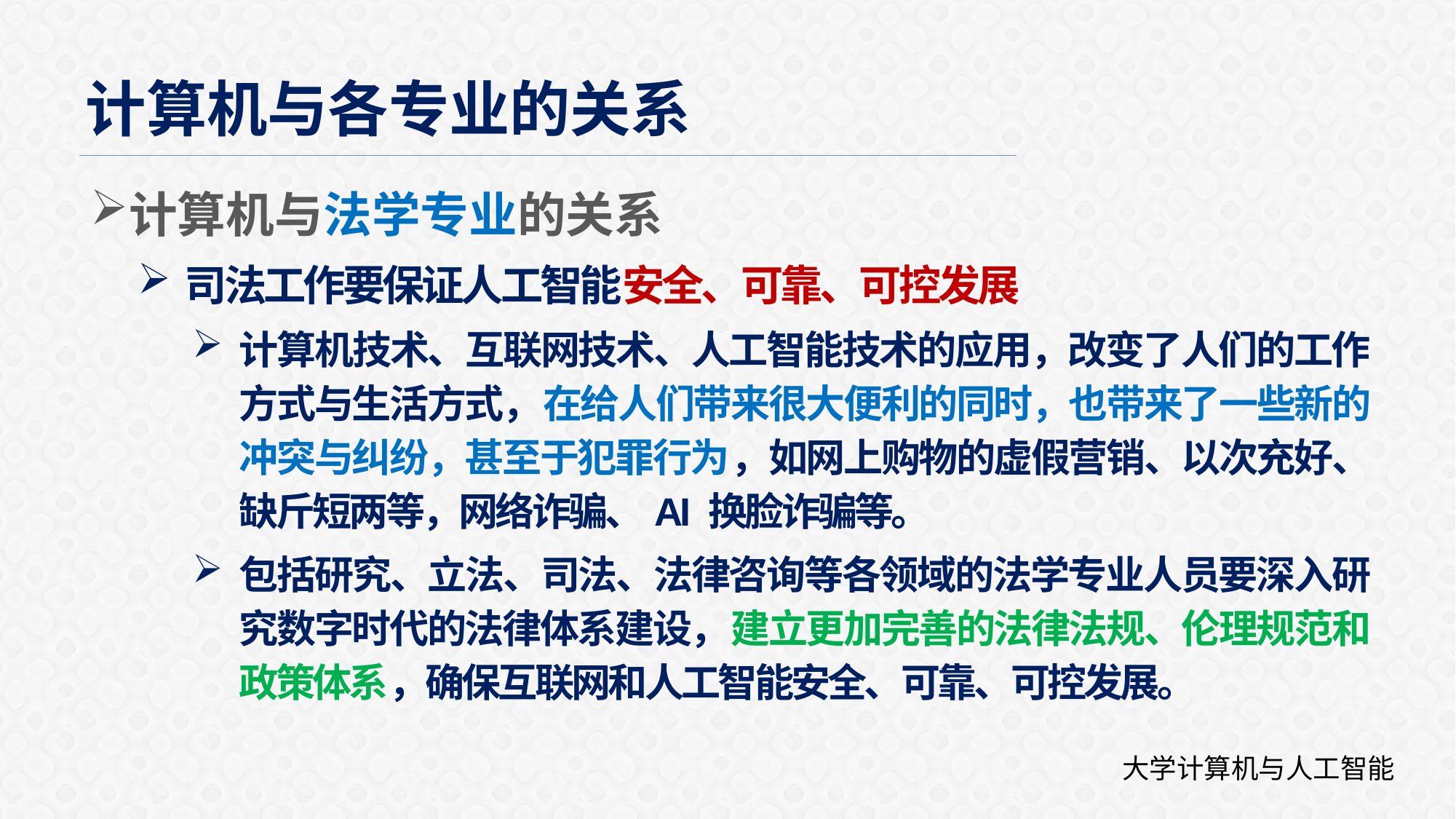

计算机与各专业的关系
计算机与法学专业的关系
司法工作要保证人工智能安全、可靠、可控发展
计算机技术、互联网技术、人工智能技术的应用，改变了人们的工作方式与生活方式，在给人们带来很大便利的同时，也带来了一些新的冲突与纠纷，甚至于犯罪行为，如网上购物的虚假营销、以次充好、缺斤短两等，网络诈骗、AI 换脸诈骗等。
包括研究、立法、司法、法律咨询等各领域的法学专业人员要深入研究数字时代的法律体系建设，建立更加完善的法律法规、伦理规范和政策体系，确保互联网和人工智能安全、可靠、可控发展。